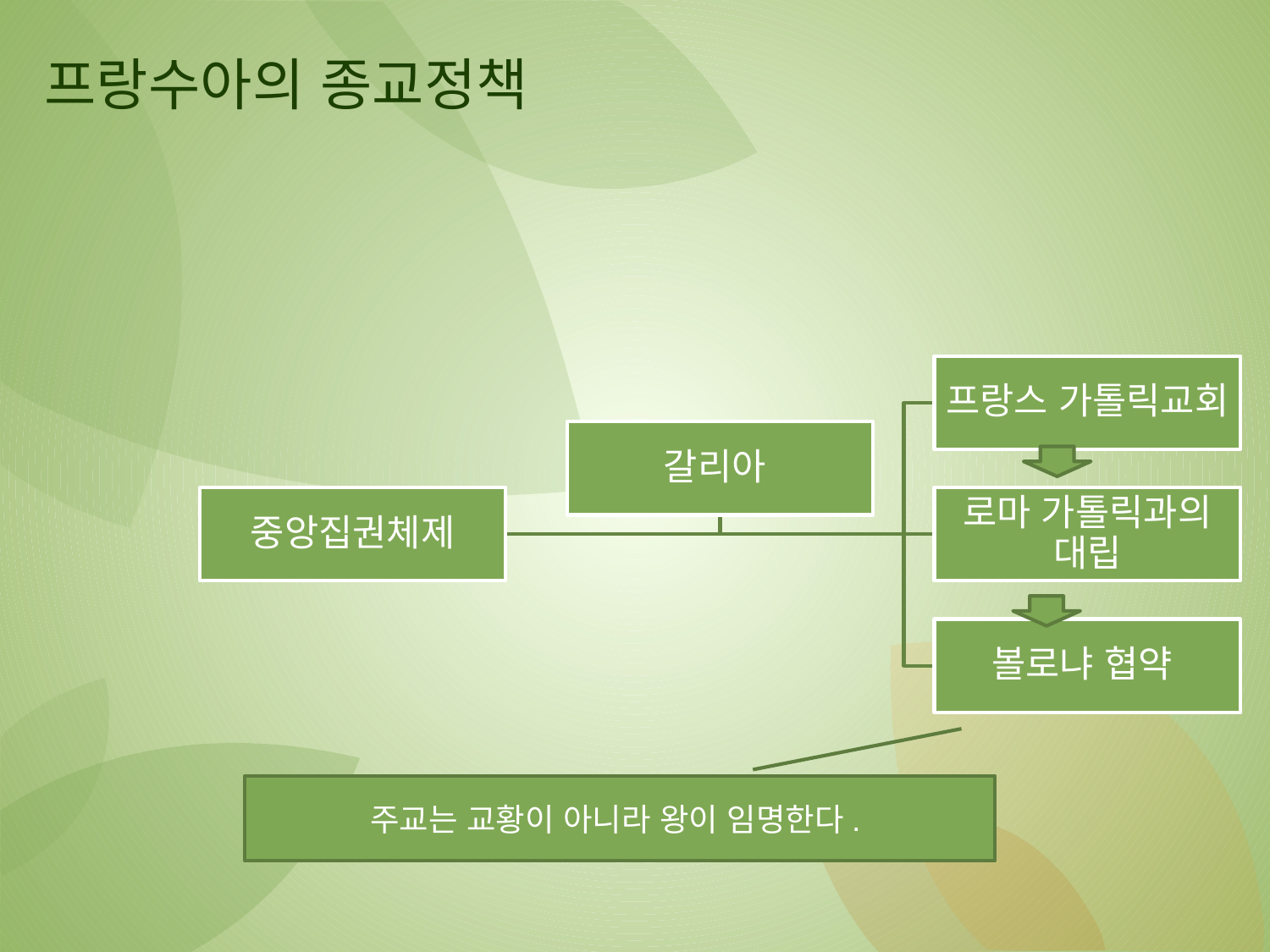

# 프랑수아의 종교정책
프랑스 가톨릭교회

갈리아
중앙집권체제
로마 가톨릭과의 대립

볼로냐 협약

주교는 교황이 아니라 왕이 임명한다.